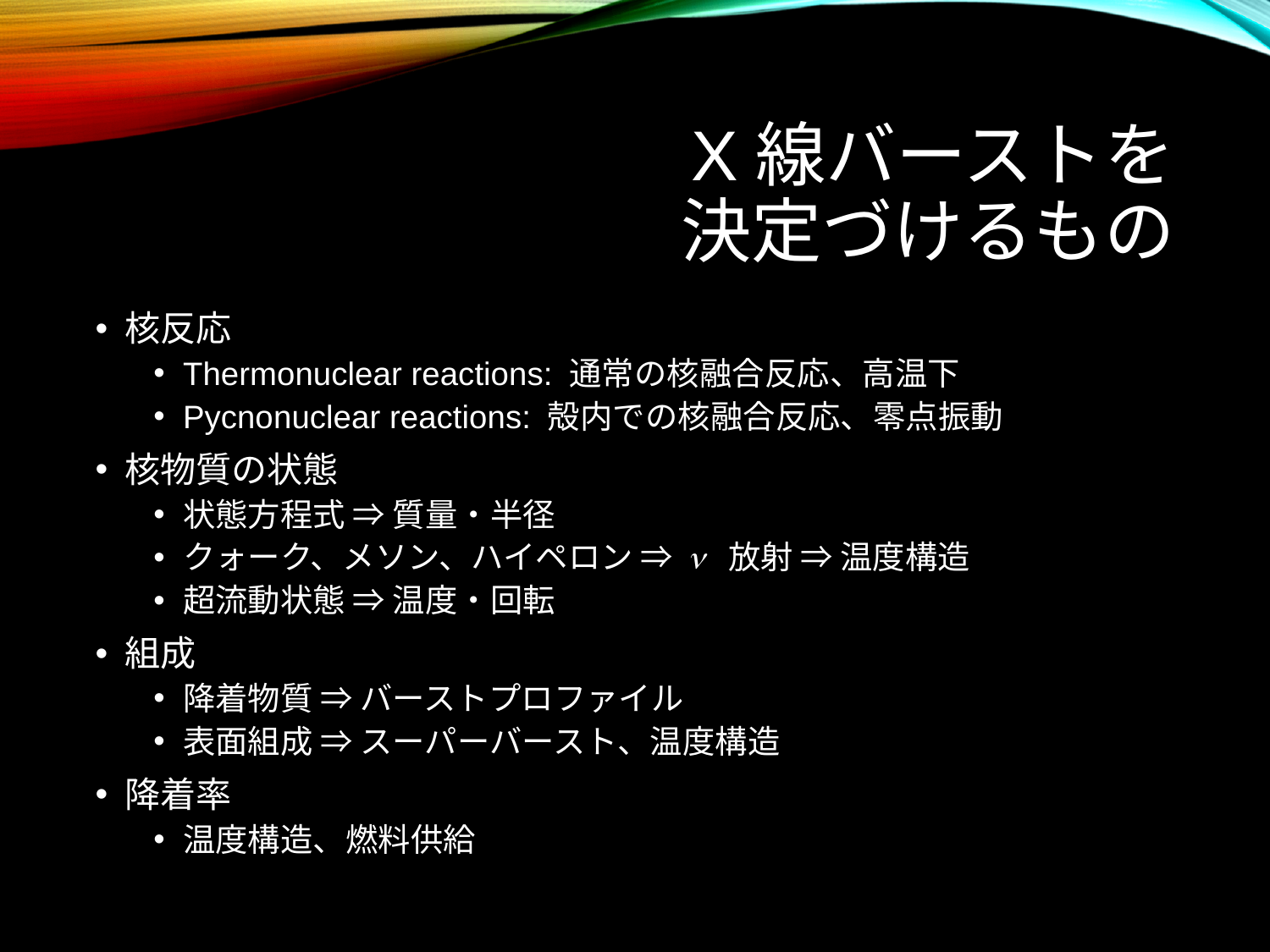

# X線バーストを 決定づけるもの
核反応
Thermonuclear reactions: 通常の核融合反応、高温下
Pycnonuclear reactions: 殻内での核融合反応、零点振動
核物質の状態
状態方程式 ⇒ 質量・半径
クォーク、メソン、ハイペロン ⇒ ν 放射 ⇒ 温度構造
超流動状態 ⇒ 温度・回転
組成
降着物質 ⇒ バーストプロファイル
表面組成 ⇒ スーパーバースト、温度構造
降着率
温度構造、燃料供給